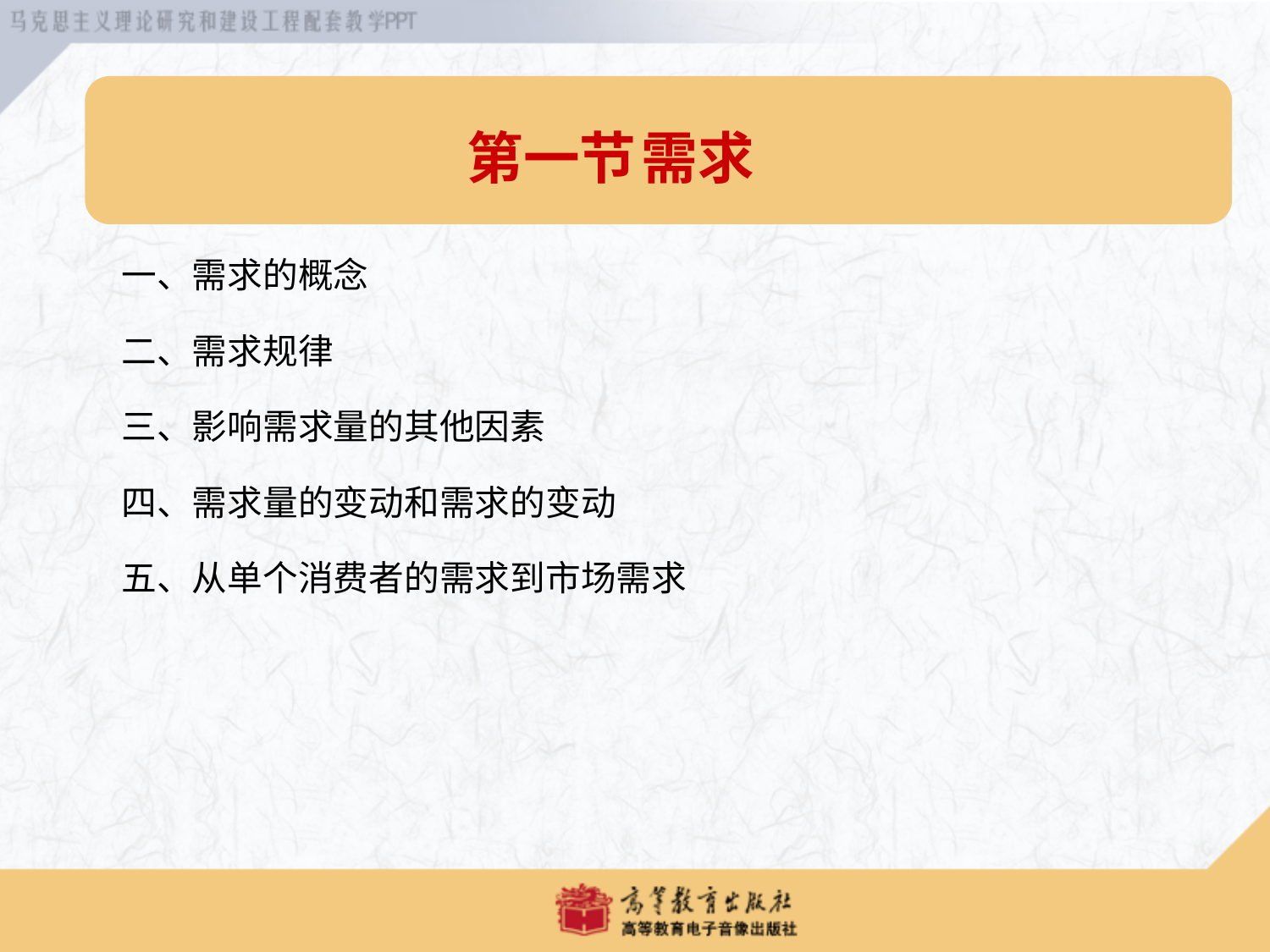

一、需求的概念
二、需求规律
三、影响需求量的其他因素
四、需求量的变动和需求的变动
五、从单个消费者的需求到市场需求
第一节	需求